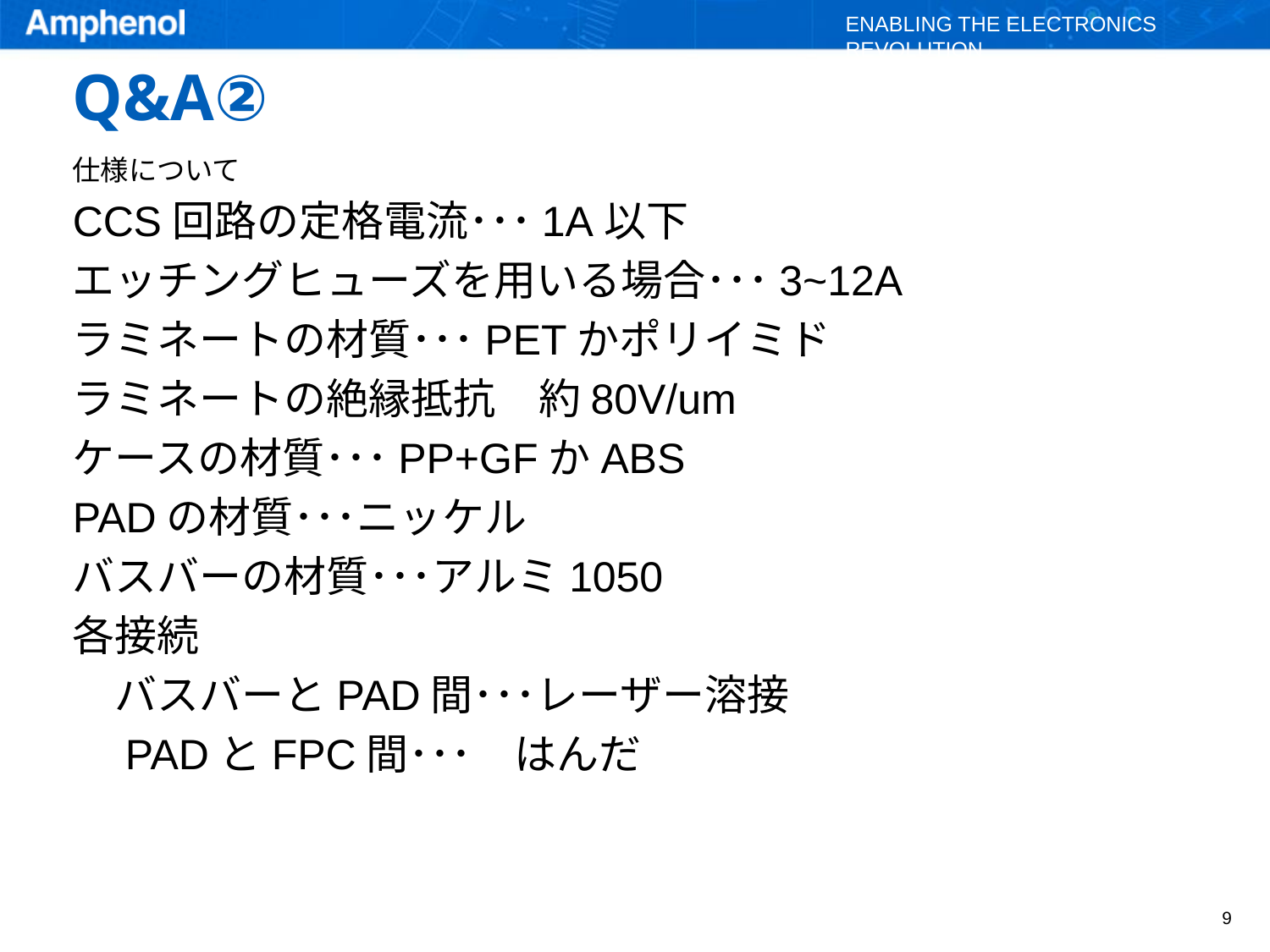

# Q&A②
仕様について
CCS回路の定格電流･･･1A以下
エッチングヒューズを用いる場合･･･3~12A
ラミネートの材質･･･PETかポリイミド
ラミネートの絶縁抵抗　約80V/um
ケースの材質･･･PP+GFかABS
PADの材質･･･ニッケル
バスバーの材質･･･アルミ1050
各接続
　バスバーとPAD間･･･レーザー溶接
　PADとFPC間･･･　はんだ